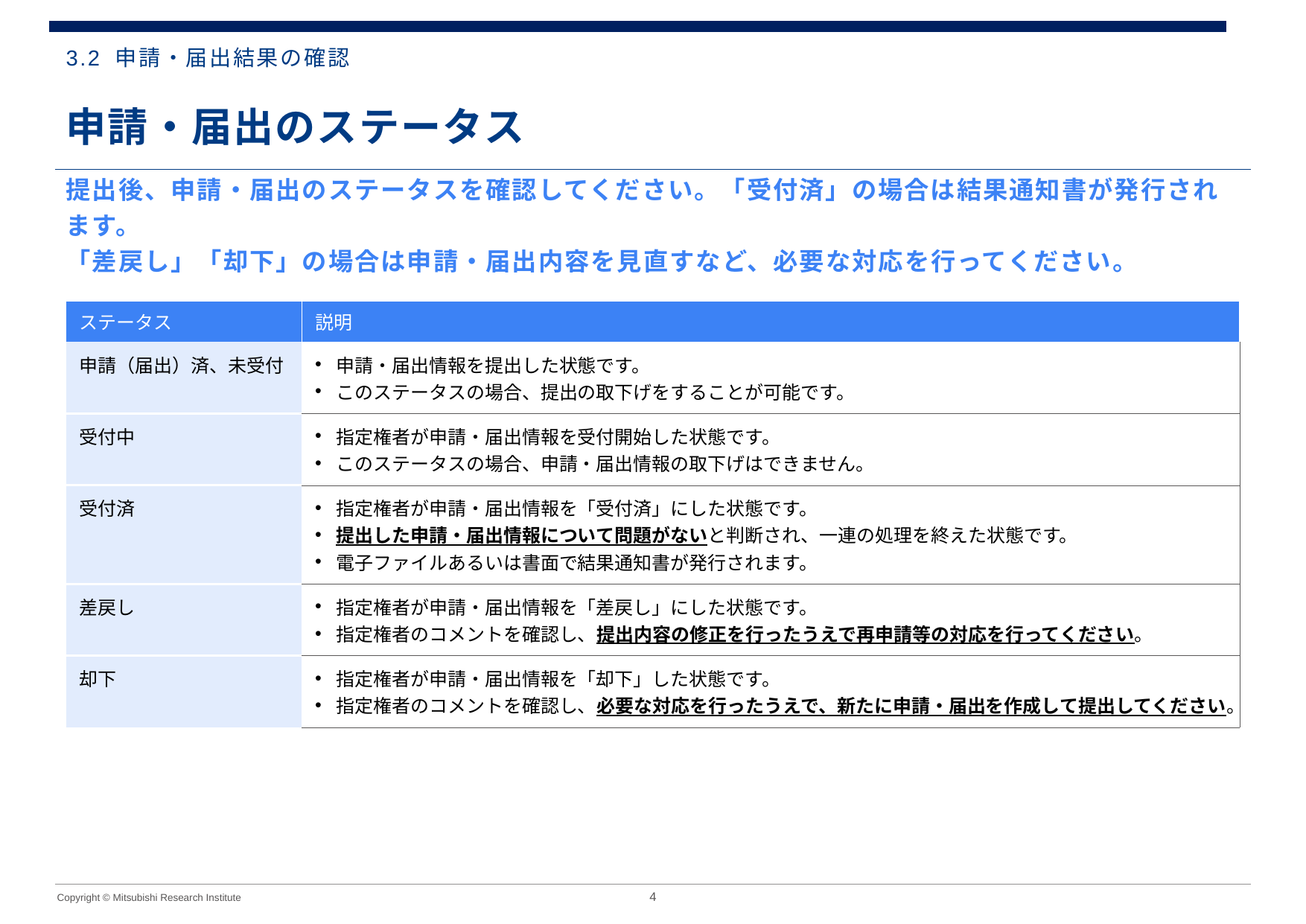

# 3.2 申請・届出結果の確認
申請・届出のステータス
提出後、申請・届出のステータスを確認してください。「受付済」の場合は結果通知書が発行されます。
「差戻し」「却下」の場合は申請・届出内容を見直すなど、必要な対応を行ってください。
| ステータス | 説明 |
| --- | --- |
| 申請（届出）済、未受付 | 申請・届出情報を提出した状態です。 このステータスの場合、提出の取下げをすることが可能です。 |
| 受付中 | 指定権者が申請・届出情報を受付開始した状態です。 このステータスの場合、申請・届出情報の取下げはできません。 |
| 受付済 | 指定権者が申請・届出情報を「受付済」にした状態です。 提出した申請・届出情報について問題がないと判断され、一連の処理を終えた状態です。 電子ファイルあるいは書面で結果通知書が発行されます。 |
| 差戻し | 指定権者が申請・届出情報を「差戻し」にした状態です。 指定権者のコメントを確認し、提出内容の修正を行ったうえで再申請等の対応を行ってください。 |
| 却下 | 指定権者が申請・届出情報を「却下」した状態です。 指定権者のコメントを確認し、必要な対応を行ったうえで、新たに申請・届出を作成して提出してください。 |